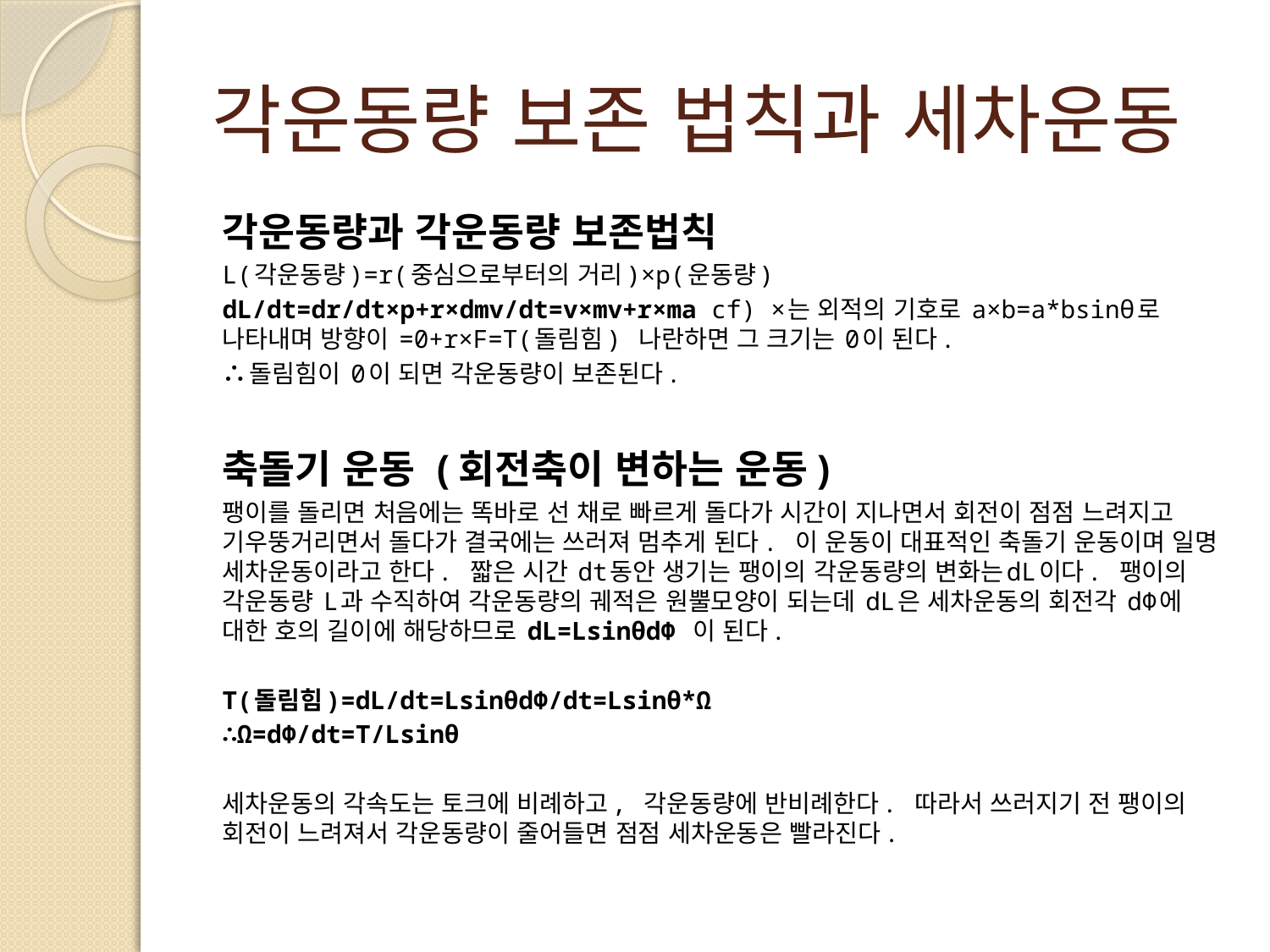

# 각운동량 보존 법칙과 세차운동
각운동량과 각운동량 보존법칙
L(각운동량)=r(중심으로부터의 거리)×p(운동량)
dL/dt=dr/dt×p+r×dmv/dt=v×mv+r×ma cf) ×는 외적의 기호로 a×b=a*bsinθ로 나타내며 방향이 =0+r×F=T(돌림힘) 나란하면 그 크기는 0이 된다.
∴돌림힘이 0이 되면 각운동량이 보존된다.

축돌기 운동 (회전축이 변하는 운동)
팽이를 돌리면 처음에는 똑바로 선 채로 빠르게 돌다가 시간이 지나면서 회전이 점점 느려지고 기우뚱거리면서 돌다가 결국에는 쓰러져 멈추게 된다. 이 운동이 대표적인 축돌기 운동이며 일명 세차운동이라고 한다. 짧은 시간 dt동안 생기는 팽이의 각운동량의 변화는dL이다. 팽이의 각운동량 L과 수직하여 각운동량의 궤적은 원뿔모양이 되는데 dL은 세차운동의 회전각 dΦ에 대한 호의 길이에 해당하므로 dL=LsinθdΦ 이 된다.

T(돌림힘)=dL/dt=LsinθdΦ/dt=Lsinθ*Ω
∴Ω=dΦ/dt=T/Lsinθ

세차운동의 각속도는 토크에 비례하고, 각운동량에 반비례한다. 따라서 쓰러지기 전 팽이의 회전이 느려져서 각운동량이 줄어들면 점점 세차운동은 빨라진다.